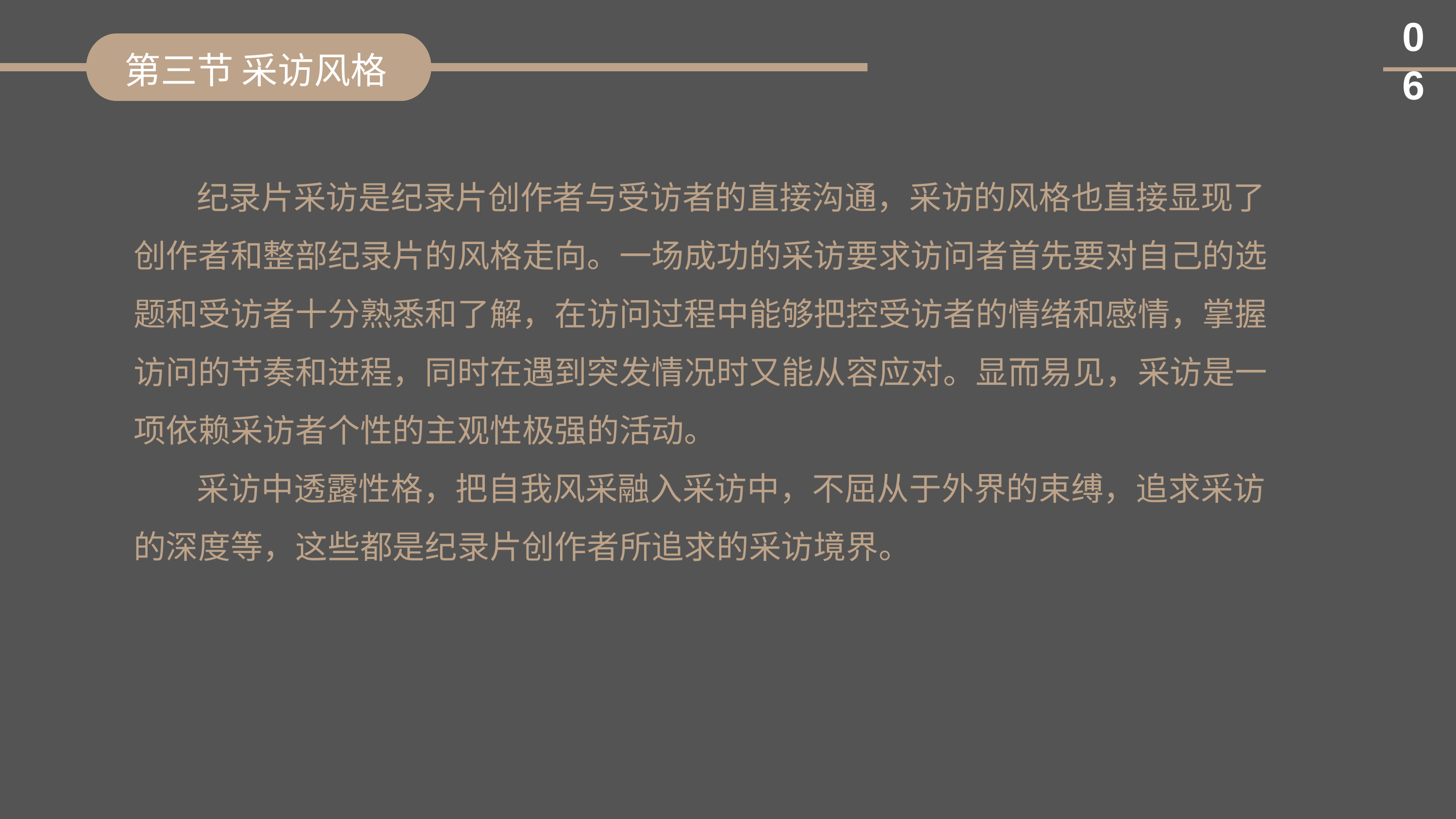

06

第三节 采访风格

纪录片采访是纪录片创作者与受访者的直接沟通，采访的风格也直接显现了创作者和整部纪录片的风格走向。一场成功的采访要求访问者首先要对自己的选题和受访者十分熟悉和了解，在访问过程中能够把控受访者的情绪和感情，掌握访问的节奏和进程，同时在遇到突发情况时又能从容应对。显而易见，采访是一项依赖采访者个性的主观性极强的活动。
采访中透露性格，把自我风采融入采访中，不屈从于外界的束缚，追求采访的深度等，这些都是纪录片创作者所追求的采访境界。